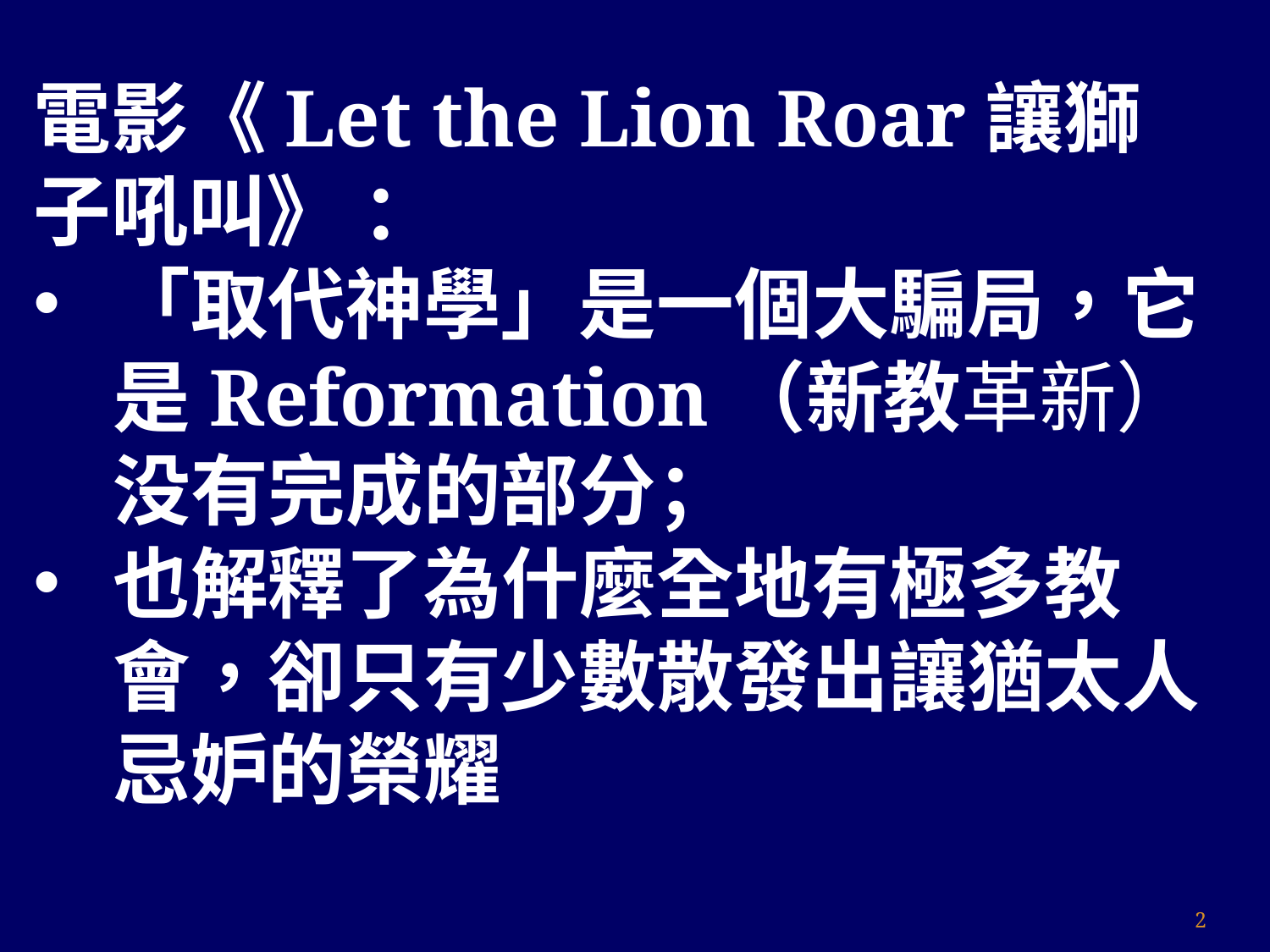

電影《Let the Lion Roar讓獅子吼叫》 ：
「取代神學」是一個大騙局，它是Reformation（新教革新）没有完成的部分；
也解釋了為什麼全地有極多教會，卻只有少數散發出讓猶太人忌妒的榮耀
2